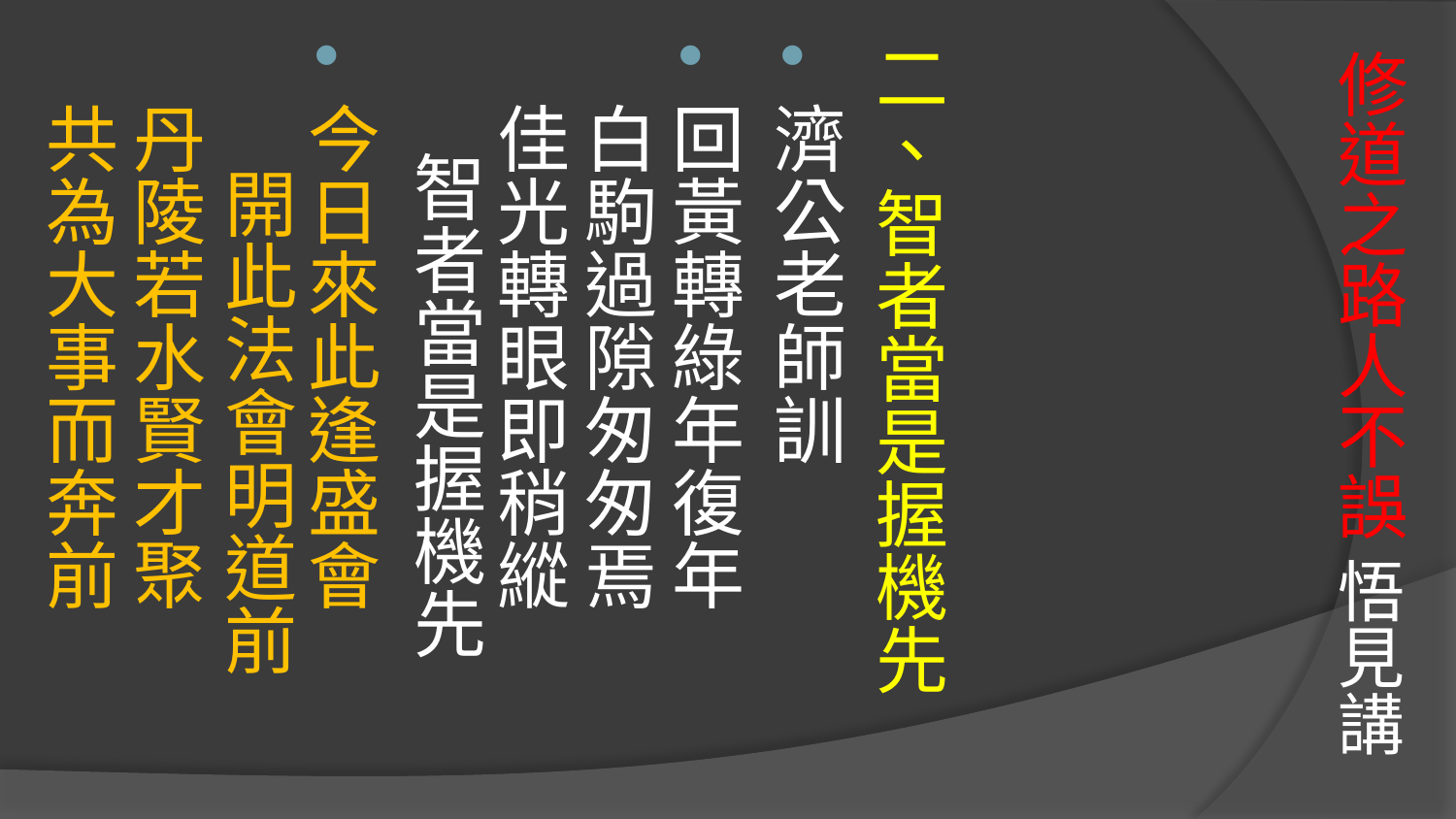

# 修道之路人不誤 悟見講
二、智者當是握機先
濟公老師訓
回黃轉綠年復年　      白駒過隙匆匆焉　
佳光轉眼即稍縱　          智者當是握機先
今日來此逢盛會　           開此法會明道前　
丹陵若水賢才聚　       共為大事而奔前